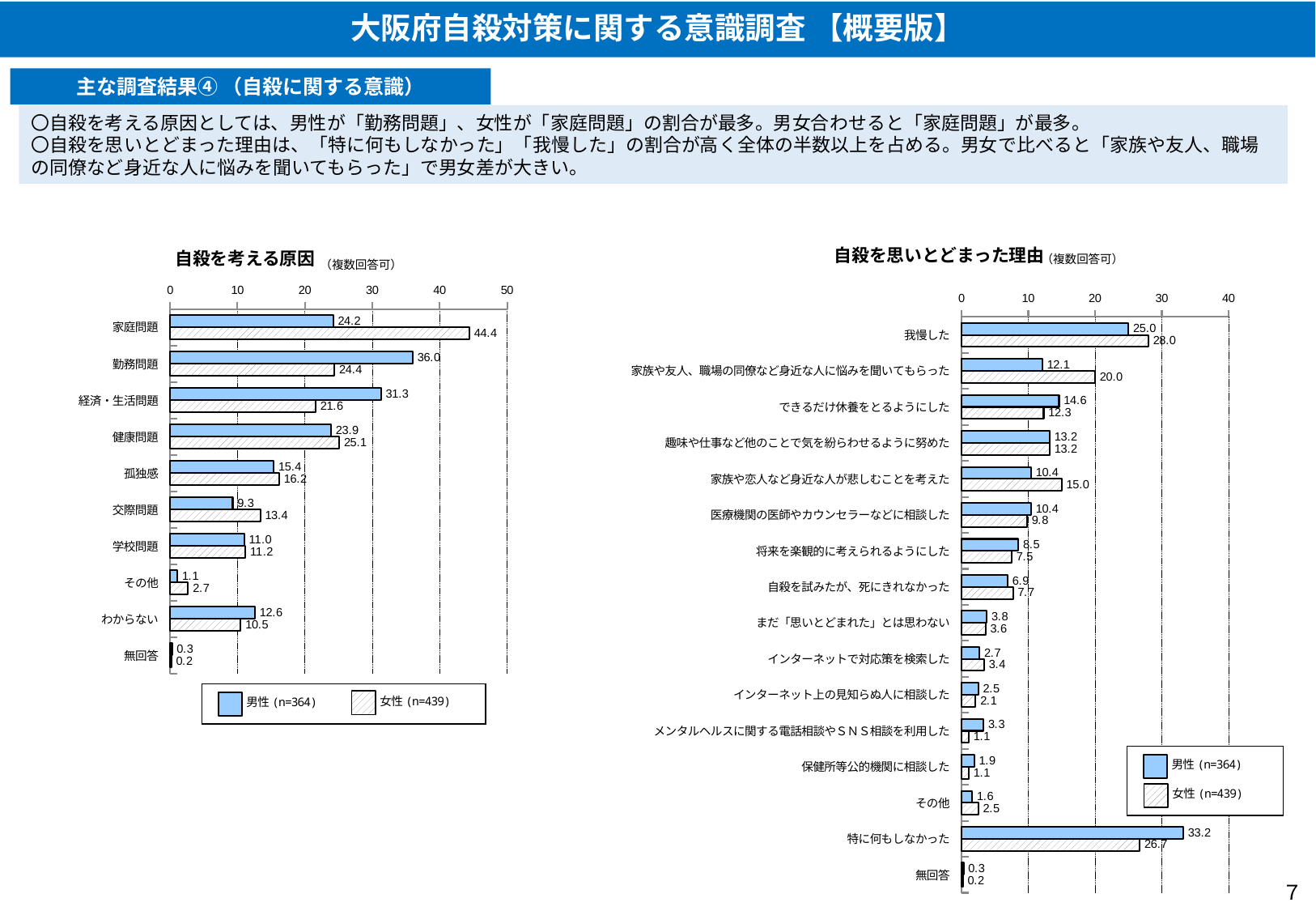

大阪府自殺対策に関する意識調査 【概要版】
主な調査結果④ （自殺に関する意識）
〇自殺を考える原因としては、男性が「勤務問題」、女性が「家庭問題」の割合が最多。男女合わせると「家庭問題」が最多。
〇自殺を思いとどまった理由は、「特に何もしなかった」「我慢した」の割合が高く全体の半数以上を占める。男女で比べると「家族や友人、職場の同僚など身近な人に悩みを聞いてもらった」で男女差が大きい。
自殺を思いとどまった理由
自殺を考える原因

### Chart

| Category | 男性
(n=364) | 女性
(n=439) |
|---|---|---|
| 家庭問題 | 24.2 | 44.4 |
| 勤務問題 | 36.0 | 24.4 |
| 経済・生活問題 | 31.3 | 21.6 |
| 健康問題 | 23.9 | 25.1 |
| 孤独感 | 15.4 | 16.2 |
| 交際問題 | 9.3 | 13.4 |
| 学校問題 | 11.0 | 11.2 |
| その他 | 1.1 | 2.7 |
| わからない | 12.6 | 10.5 |
| 無回答 | 0.3 | 0.2 |
（複数回答可）
（複数回答可）

### Chart

| Category | 男性
(n=364) | 女性
(n=439) |
|---|---|---|
| 我慢した | 25.0 | 28.0 |
| 家族や友人、職場の同僚など身近な人に悩みを聞いてもらった | 12.1 | 20.0 |
| できるだけ休養をとるようにした | 14.6 | 12.3 |
| 趣味や仕事など他のことで気を紛らわせるように努めた | 13.2 | 13.2 |
| 家族や恋人など身近な人が悲しむことを考えた | 10.4 | 15.0 |
| 医療機関の医師やカウンセラーなどに相談した | 10.4 | 9.8 |
| 将来を楽観的に考えられるようにした | 8.5 | 7.5 |
| 自殺を試みたが、死にきれなかった | 6.9 | 7.7 |
| まだ「思いとどまれた」とは思わない | 3.8 | 3.6 |
| インターネットで対応策を検索した | 2.7 | 3.4 |
| インターネット上の見知らぬ人に相談した | 2.5 | 2.1 |
| メンタルヘルスに関する電話相談やＳＮＳ相談を利用した | 3.3 | 1.1 |
| 保健所等公的機関に相談した | 1.9 | 1.1 |
| その他 | 1.6 | 2.5 |
| 特に何もしなかった | 33.2 | 26.7 |
| 無回答 | 0.3 | 0.2 |
７